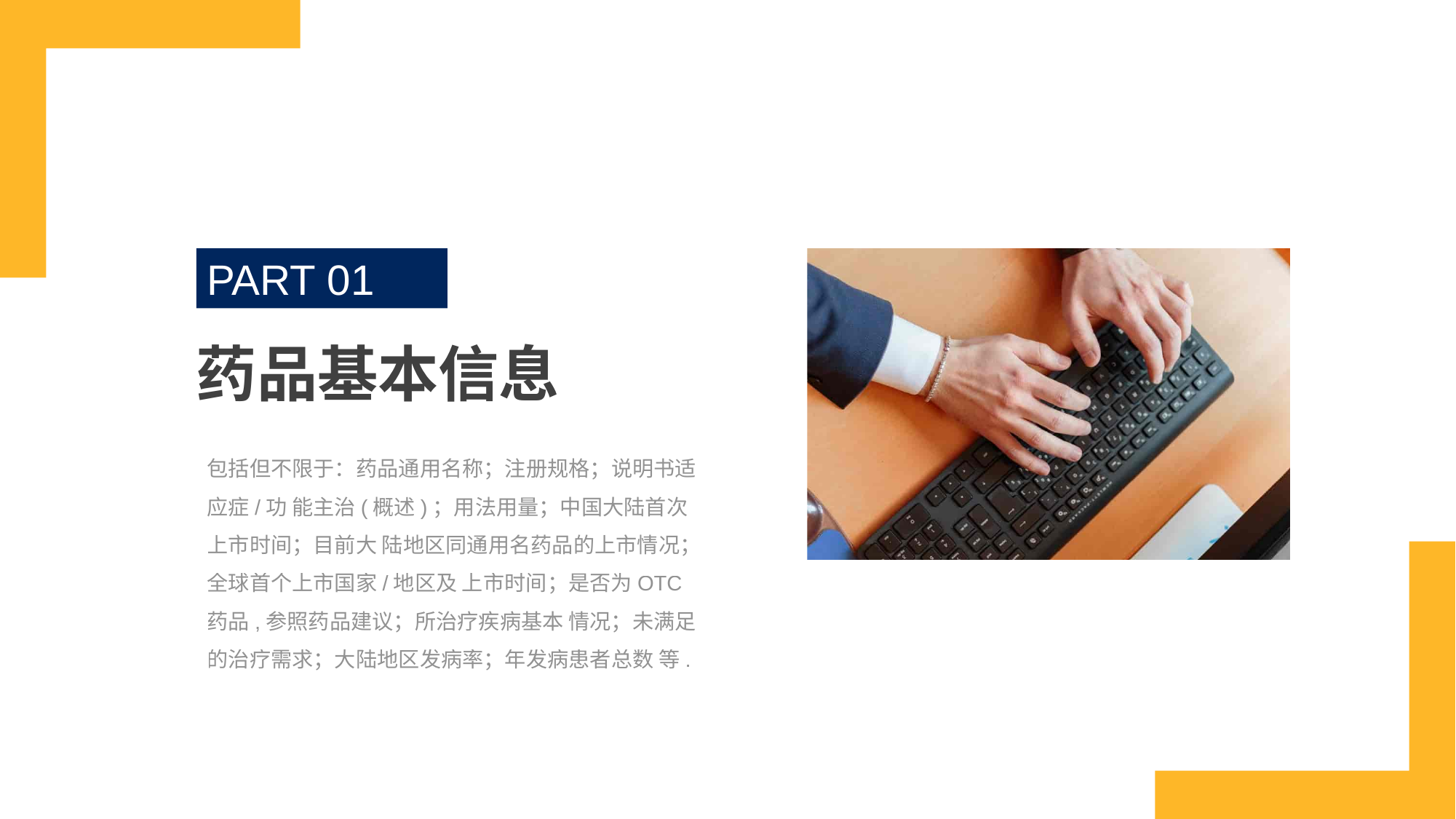

PART 01

药品基本信息
包括但不限于：药品通用名称；注册规格；说明书适应症/功 能主治(概述)；用法用量；中国大陆首次上市时间；目前大 陆地区同通用名药品的上市情况；全球首个上市国家/地区及 上市时间；是否为OTC药品,参照药品建议；所治疗疾病基本 情况；未满足的治疗需求；大陆地区发病率；年发病患者总数 等.